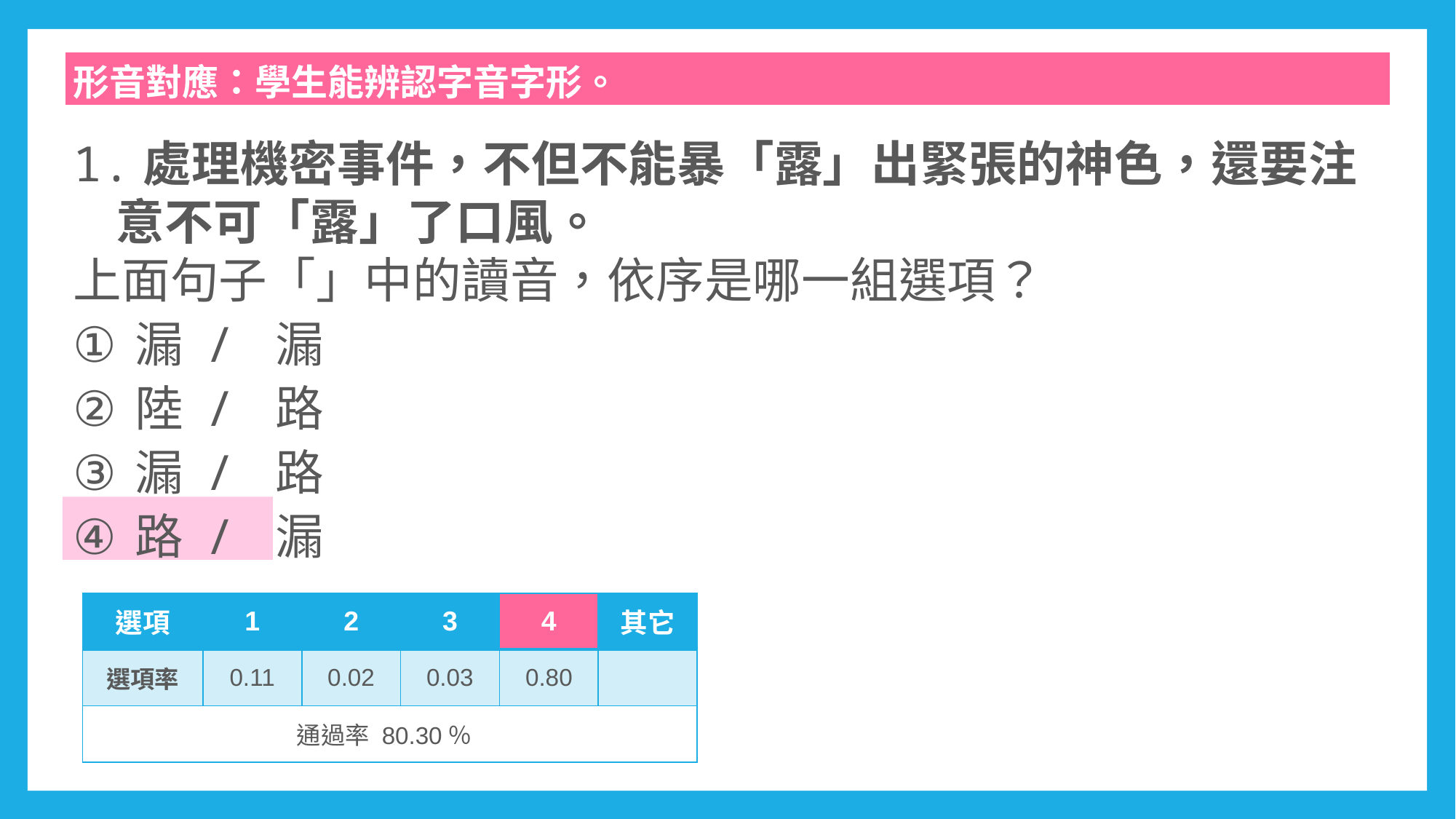

形音對應：學生能辨認字音字形。
1.處理機密事件，不但不能暴「露」出緊張的神色，還要注意不可「露」了口風。
上面句子「」中的讀音，依序是哪一組選項？
漏 / 漏
陸 / 路
漏 / 路
路 / 漏

| 選項 | 1 | 2 | 3 | 4 | 其它 |
| --- | --- | --- | --- | --- | --- |
| 選項率 | 0.11 | 0.02 | 0.03 | 0.80 |  |
| 通過率 80.30％ |  |  |  |  |  |